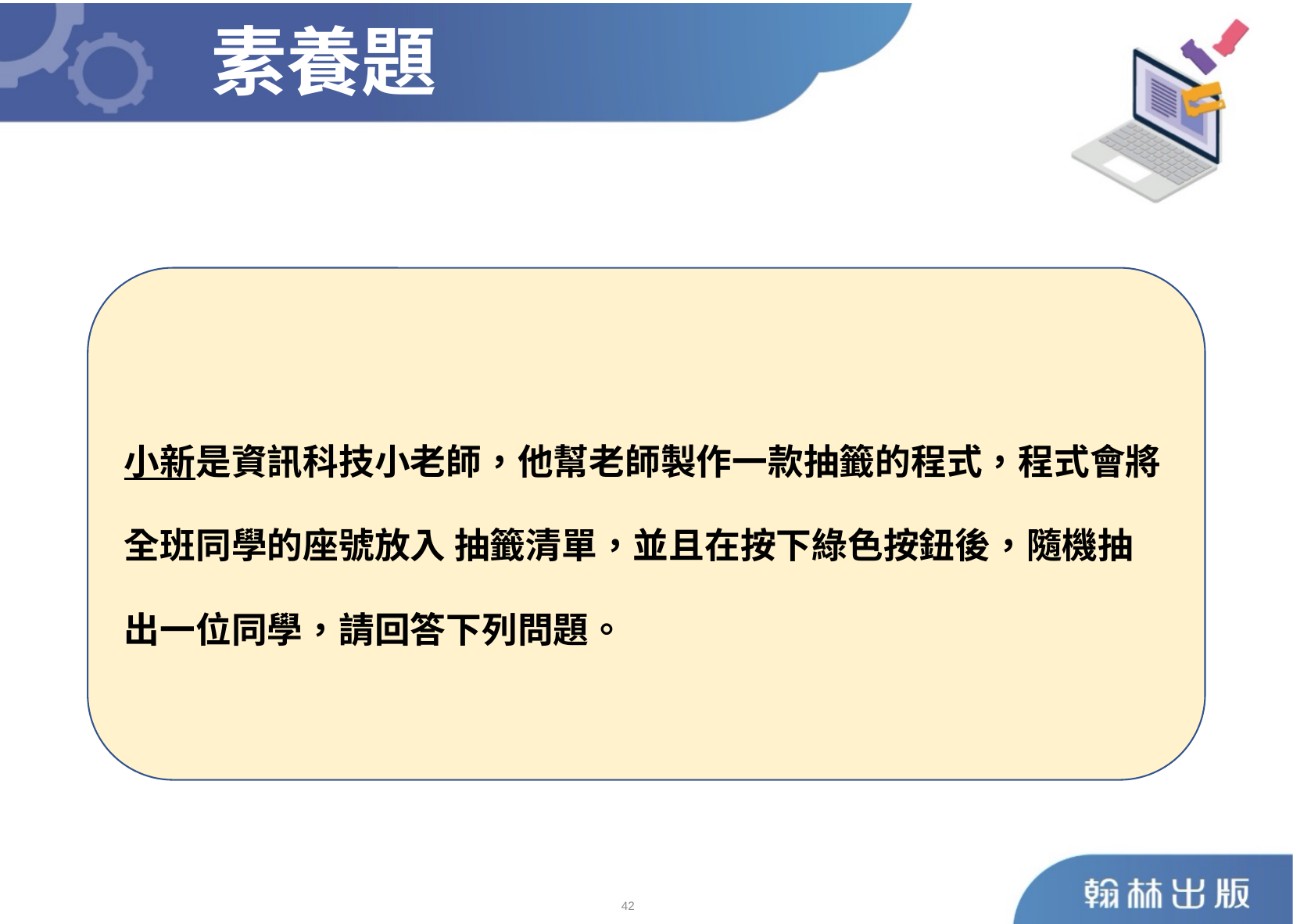

素養題
小新是資訊科技小老師，他幫老師製作一款抽籤的程式，程式會將全班同學的座號放入 抽籤清單，並且在按下綠色按鈕後，隨機抽出一位同學，請回答下列問題。
42